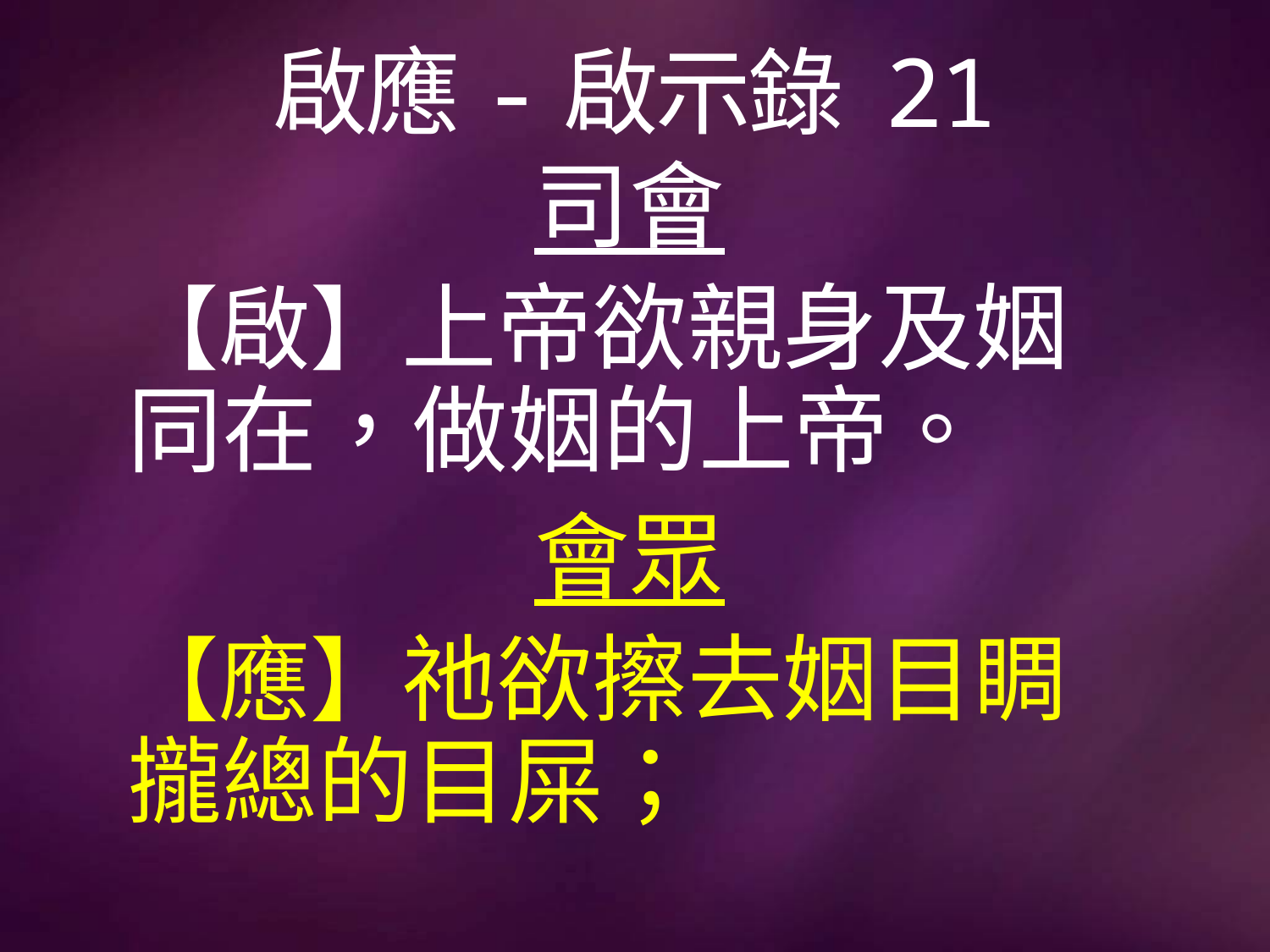

# 啟應-啟示錄 21
司會
【啟】上帝欲親身及姻同在，做姻的上帝。

會眾
【應】祂欲擦去姻目睭攏總的目屎；